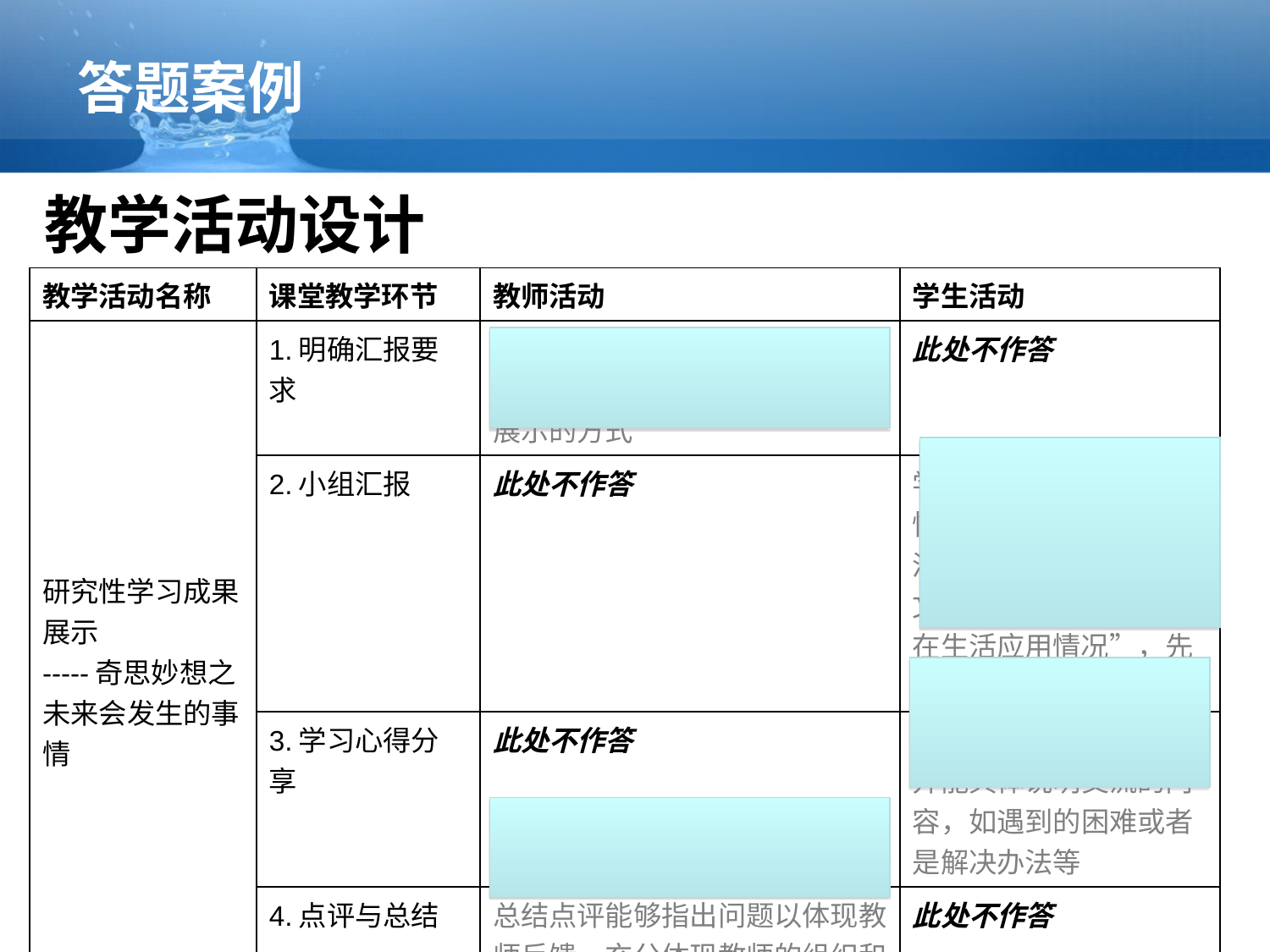

答题案例
教学活动设计
| 教学活动名称 | 课堂教学环节 | 教师活动 | 学生活动 |
| --- | --- | --- | --- |
| 研究性学习成果展示 -----奇思妙想之未来会发生的事情 | 1.明确汇报要求 | 给出成果展示的流程、时间及对英文说明做出相关要求，并明确展示的方式 | 此处不作答 |
|  | 2.小组汇报 | 此处不作答 | 学生活动中能联系研究性学习主题，恰当使用汇报过程中使用图片、文本、视频等总结对称在生活应用情况”，先汇报再回答提问 |
|  | 3.学习心得分享 | 此处不作答 | 能说明心得交流的方式，并能具体说明交流的内容，如遇到的困难或者是解决办法等 |
|  | 4.点评与总结 | 总结点评能够指出问题以体现教师反馈，充分体现教师的组织和指导作用 | 此处不作答 |